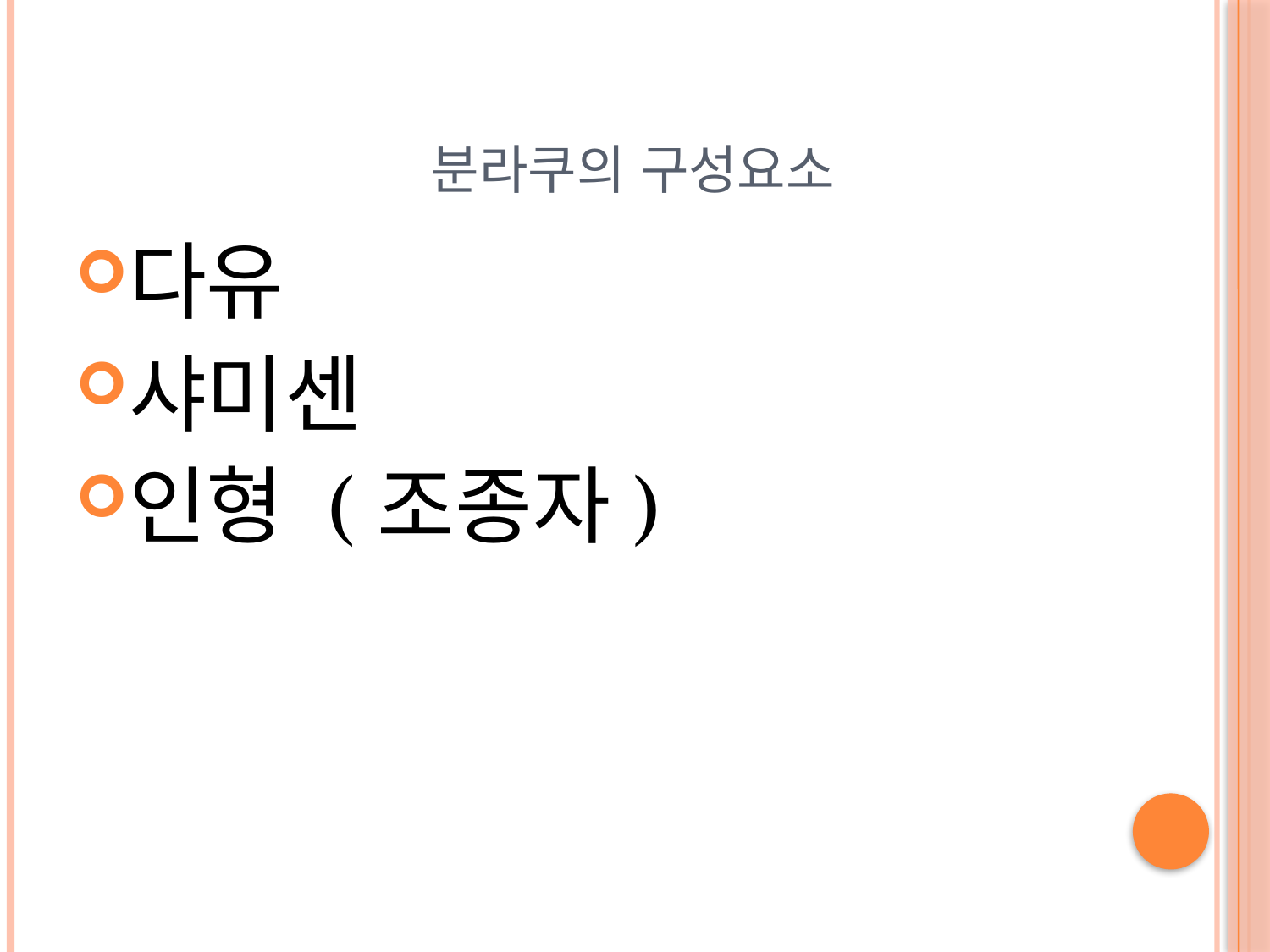

# 분라쿠의 구성요소
다유
샤미센
인형 (조종자)